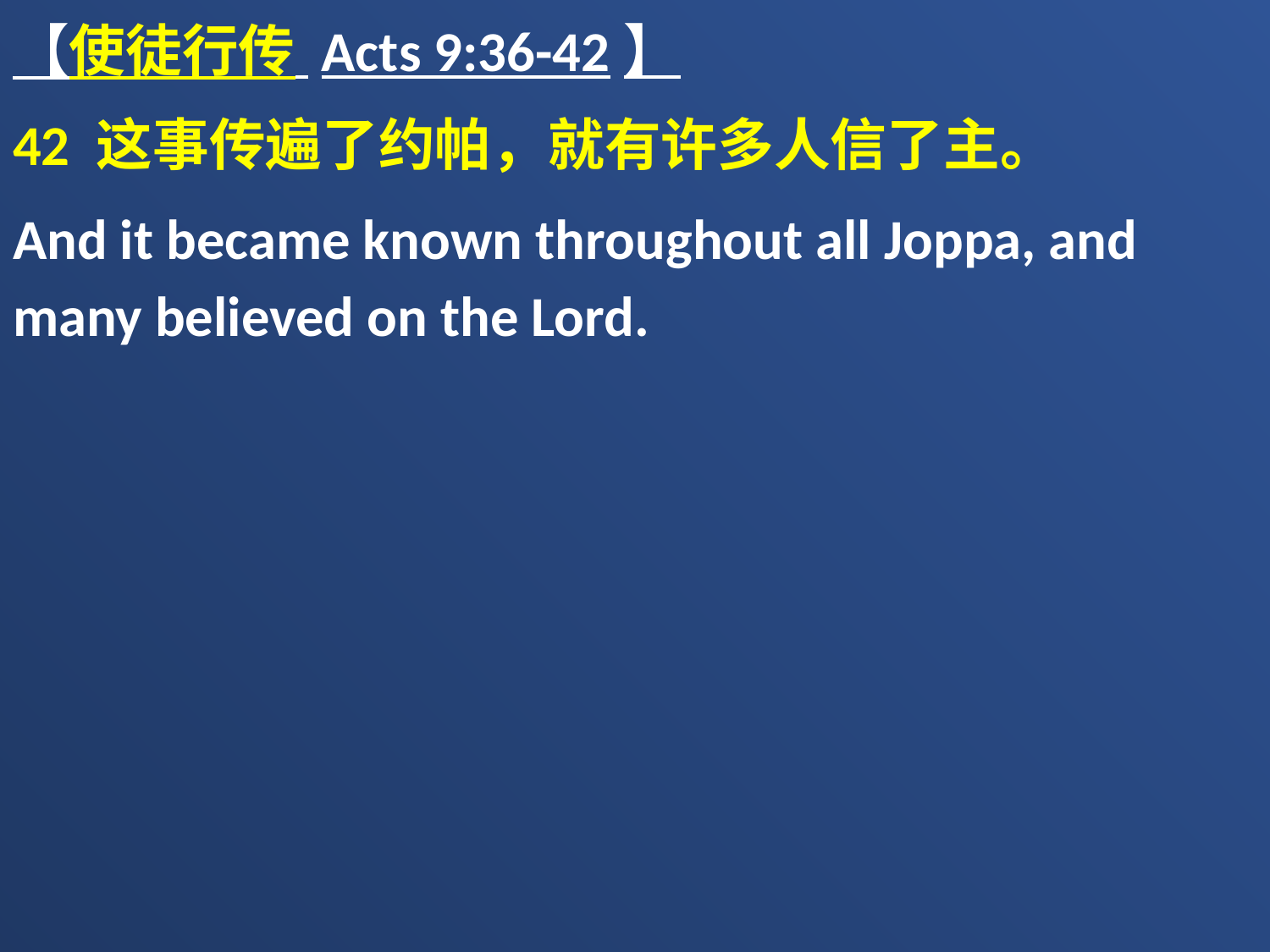

【使徒行传 Acts 9:36-42】
42 这事传遍了约帕，就有许多人信了主。
And it became known throughout all Joppa, and many believed on the Lord.